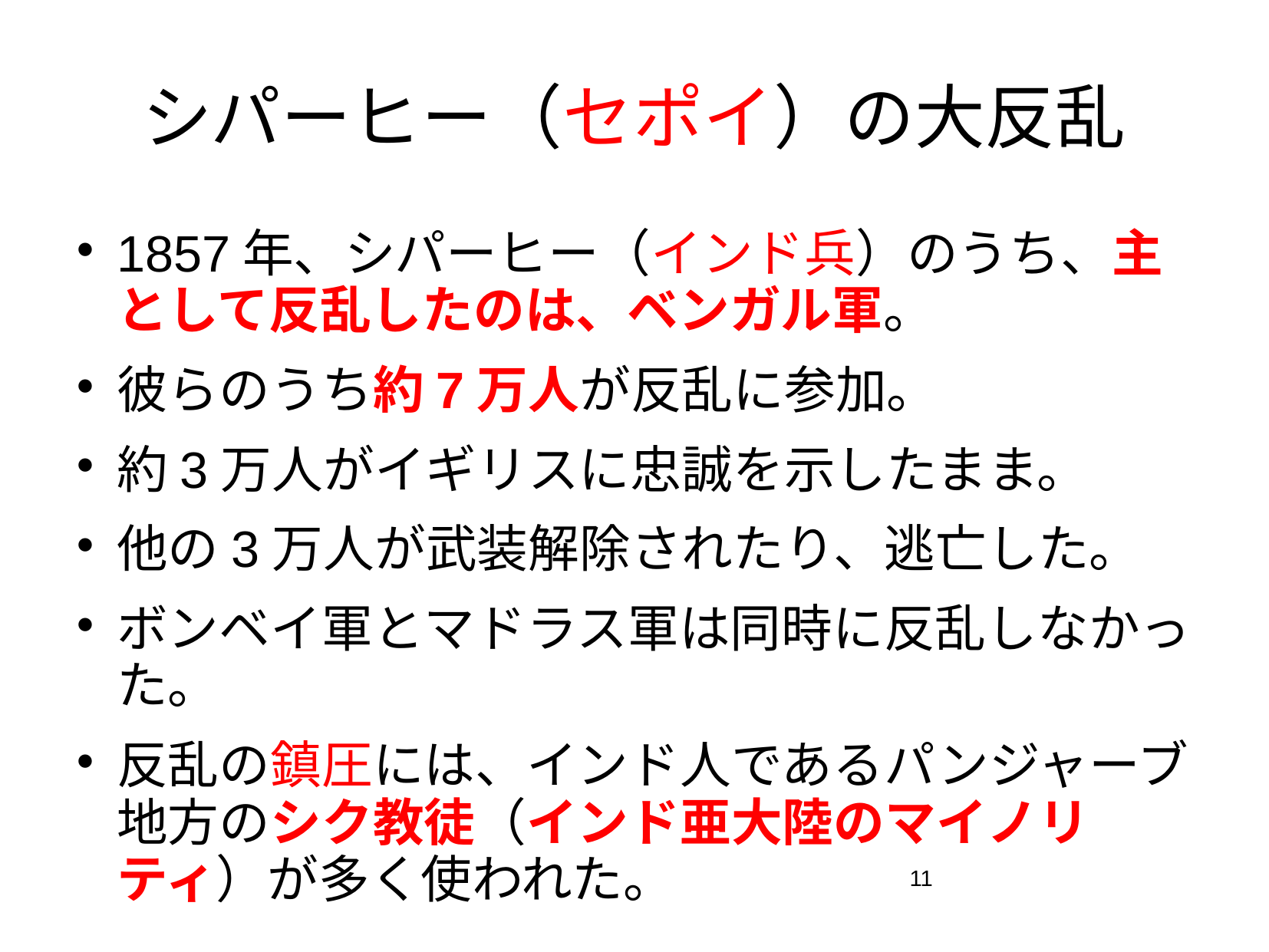

# シパーヒー（セポイ）の大反乱
1857年、シパーヒー（インド兵）のうち、主として反乱したのは、ベンガル軍。
彼らのうち約7万人が反乱に参加。
約3万人がイギリスに忠誠を示したまま。
他の3万人が武装解除されたり、逃亡した。
ボンベイ軍とマドラス軍は同時に反乱しなかった。
反乱の鎮圧には、インド人であるパンジャーブ地方のシク教徒（インド亜大陸のマイノリティ）が多く使われた。
11